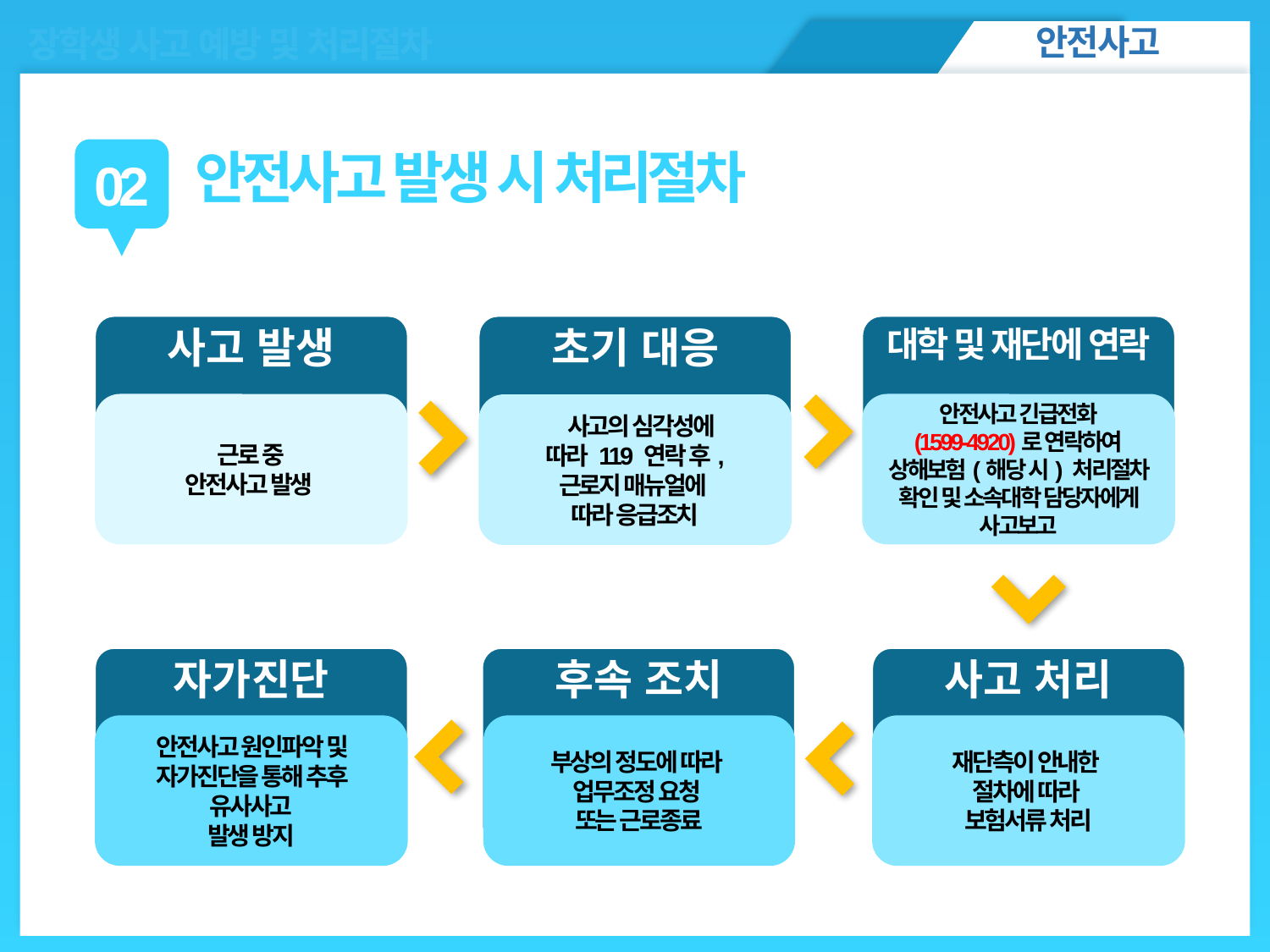

안전사고
장학생 사고 예방 및 처리절차

ㅇㅁㄴㅇㄴㅇ

안전사고 발생 시 처리절차
02

대학 및 재단에 연락
사고 발생
초기 대응
근로 중
안전사고 발생
안전사고 긴급전화
(1599-4920)로 연락하여
상해보험(해당 시) 처리절차 확인 및 소속대학 담당자에게 사고보고
 사고의 심각성에
따라 119 연락 후,
근로지 매뉴얼에
따라 응급조치

자가진단
후속 조치
사고 처리

안전사고 원인파악 및 자가진단을 통해 추후 유사사고
발생 방지
부상의 정도에 따라
업무조정 요청
또는 근로종료
재단측이 안내한
절차에 따라
보험서류 처리